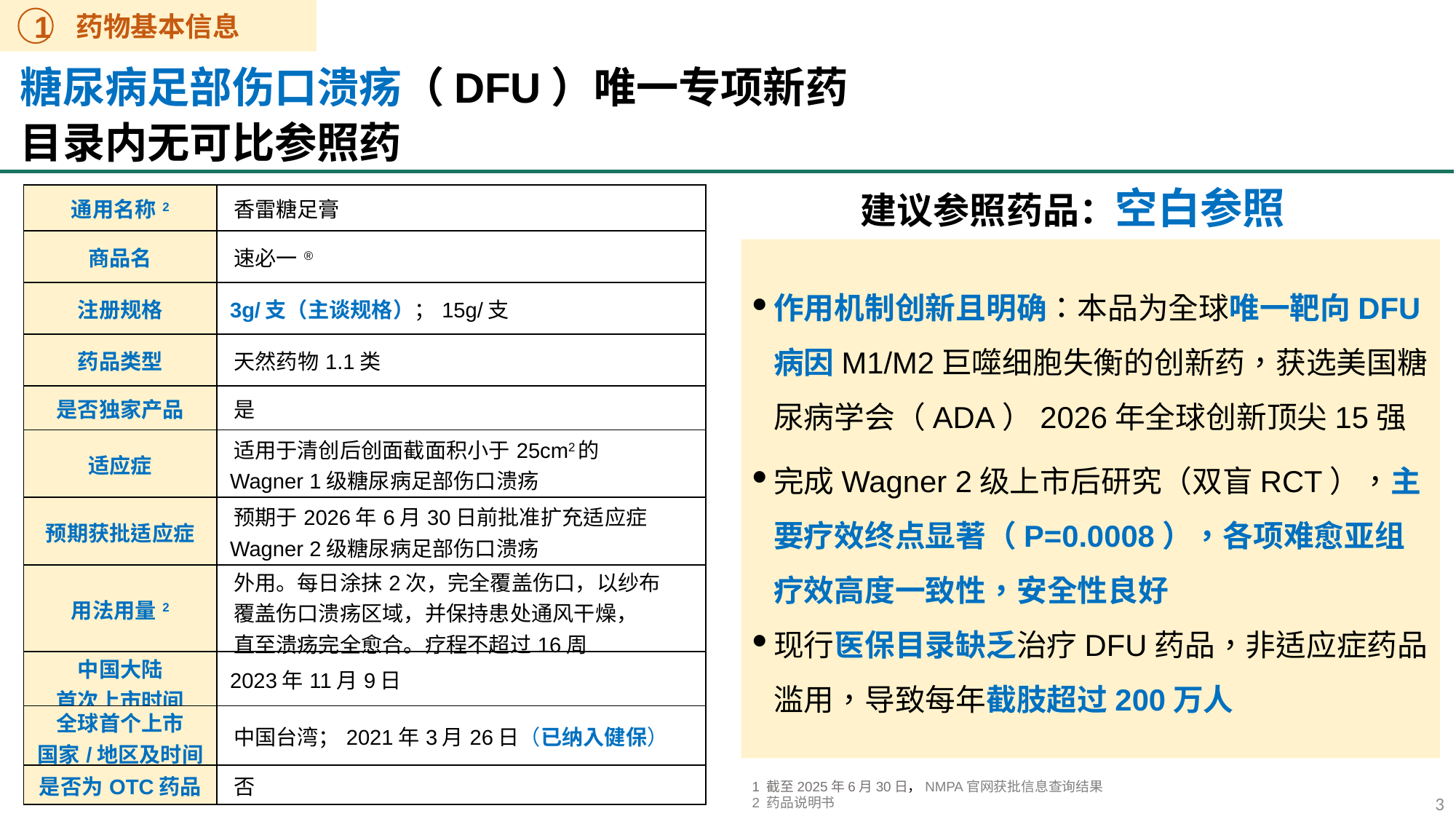

药物基本信息
1
糖尿病足部伤口溃疡（DFU）唯一专项新药
目录内无可比参照药
建议参照药品：空白参照
| 通用名称2 | 香雷糖足膏 |
| --- | --- |
| 商品名 | 速必一® |
| 注册规格 | 3g/支（主谈规格）；15g/支 |
| 药品类型 | 天然药物1.1类 |
| 是否独家产品 | 是 |
| 适应症 | 适用于清创后创面截面积小于25cm2的 Wagner 1级糖尿病足部伤口溃疡 |
| 预期获批适应症 | 预期于2026年6月30日前批准扩充适应症 Wagner 2级糖尿病足部伤口溃疡 |
| 用法用量2 | 外用。每日涂抹2次，完全覆盖伤口，以纱布 覆盖伤口溃疡区域，并保持患处通风干燥， 直至溃疡完全愈合。疗程不超过16周 |
| 中国大陆 首次上市时间 | 2023年11月9日 |
| 全球首个上市 国家/地区及时间 | 中国台湾；2021年3月26日（已纳入健保） |
| 是否为OTC药品 | 否 |

作用机制创新且明确：本品为全球唯一靶向DFU病因M1/M2巨噬细胞失衡的创新药，获选美国糖尿病学会（ADA）2026年全球创新顶尖15强
完成Wagner 2级上市后研究（双盲RCT），主要疗效终点显著（P=0.0008），各项难愈亚组疗效高度一致性，安全性良好
现行医保目录缺乏治疗DFU药品，非适应症药品滥用，导致每年截肢超过200万人
1 截至2025年6月30日，NMPA官网获批信息查询结果
2 药品说明书
3